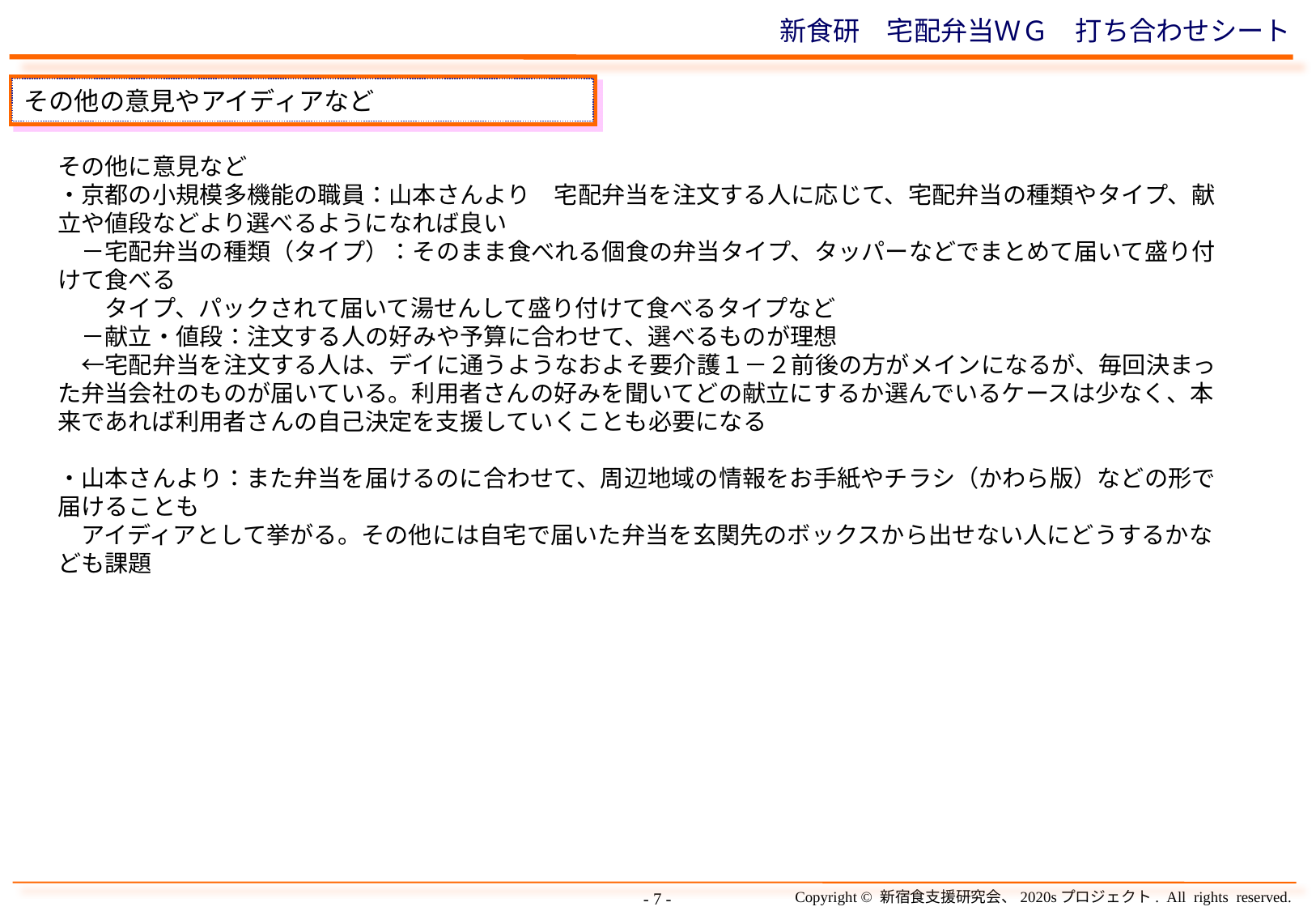

# 新食研　宅配弁当ＷＧ　打ち合わせシート
その他の意見やアイディアなど
その他に意見など
・京都の小規模多機能の職員：山本さんより　宅配弁当を注文する人に応じて、宅配弁当の種類やタイプ、献立や値段などより選べるようになれば良い
　－宅配弁当の種類（タイプ）：そのまま食べれる個食の弁当タイプ、タッパーなどでまとめて届いて盛り付けて食べる
　　タイプ、パックされて届いて湯せんして盛り付けて食べるタイプなど
　－献立・値段：注文する人の好みや予算に合わせて、選べるものが理想
　←宅配弁当を注文する人は、デイに通うようなおよそ要介護１－２前後の方がメインになるが、毎回決まった弁当会社のものが届いている。利用者さんの好みを聞いてどの献立にするか選んでいるケースは少なく、本来であれば利用者さんの自己決定を支援していくことも必要になる

・山本さんより：また弁当を届けるのに合わせて、周辺地域の情報をお手紙やチラシ（かわら版）などの形で届けることも
　アイディアとして挙がる。その他には自宅で届いた弁当を玄関先のボックスから出せない人にどうするかなども課題